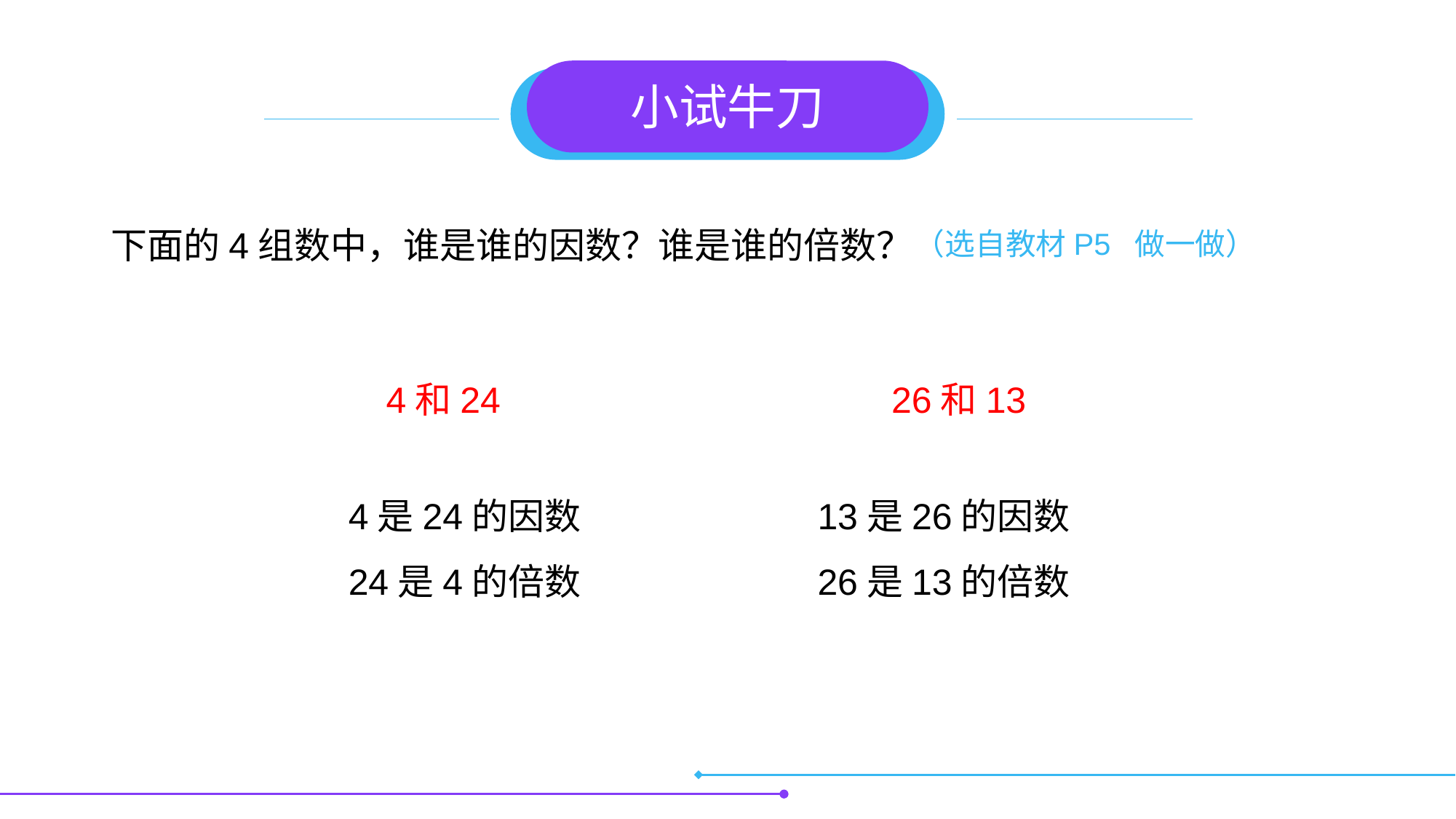

小试牛刀
下面的4组数中，谁是谁的因数？谁是谁的倍数？
（选自教材P5  做一做）
4和24
26和13
4是24的因数
24是4的倍数
13是26的因数
26是13的倍数